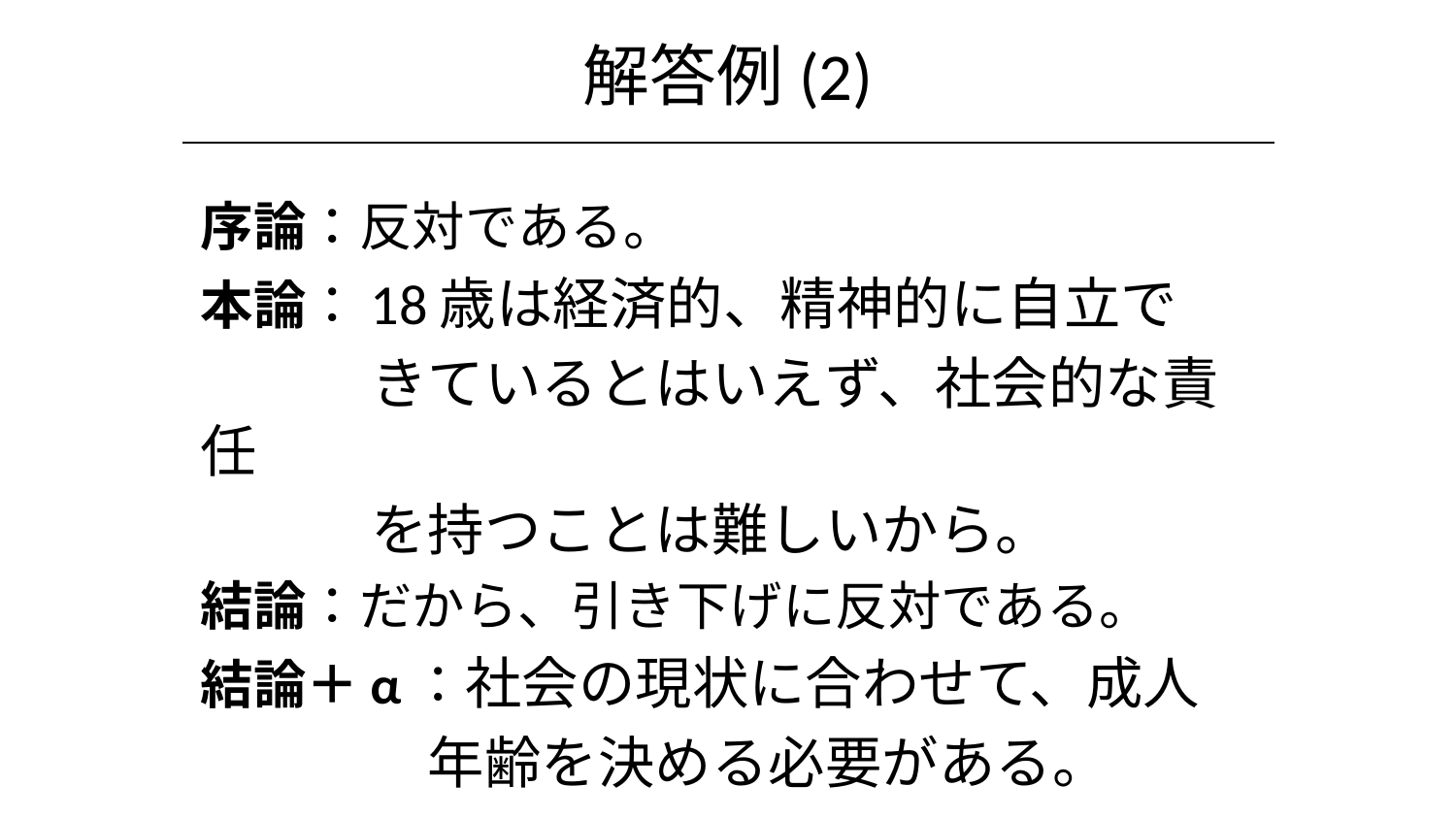

# 解答例(2)
序論：反対である。
本論：18歳は経済的、精神的に自立で
　　　きているとはいえず、社会的な責任
　　　を持つことは難しいから。
結論：だから、引き下げに反対である。
結論＋α：社会の現状に合わせて、成人
　　　　年齢を決める必要がある。